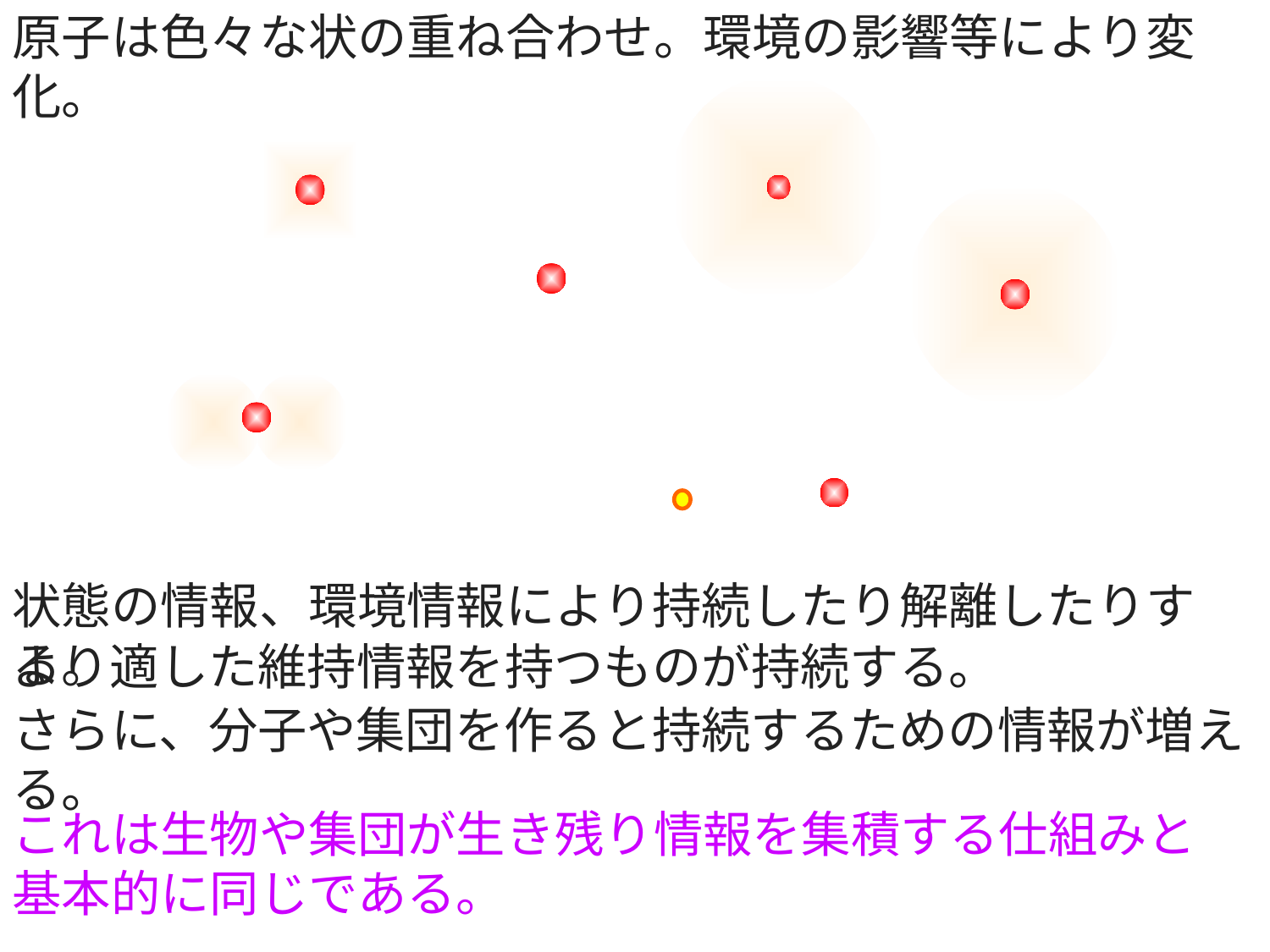

原子は色々な状の重ね合わせ。環境の影響等により変化。

状態の情報、環境情報により持続したり解離したりする。
より適した維持情報を持つものが持続する。
さらに、分子や集団を作ると持続するための情報が増える。
これは生物や集団が生き残り情報を集積する仕組みと
基本的に同じである。